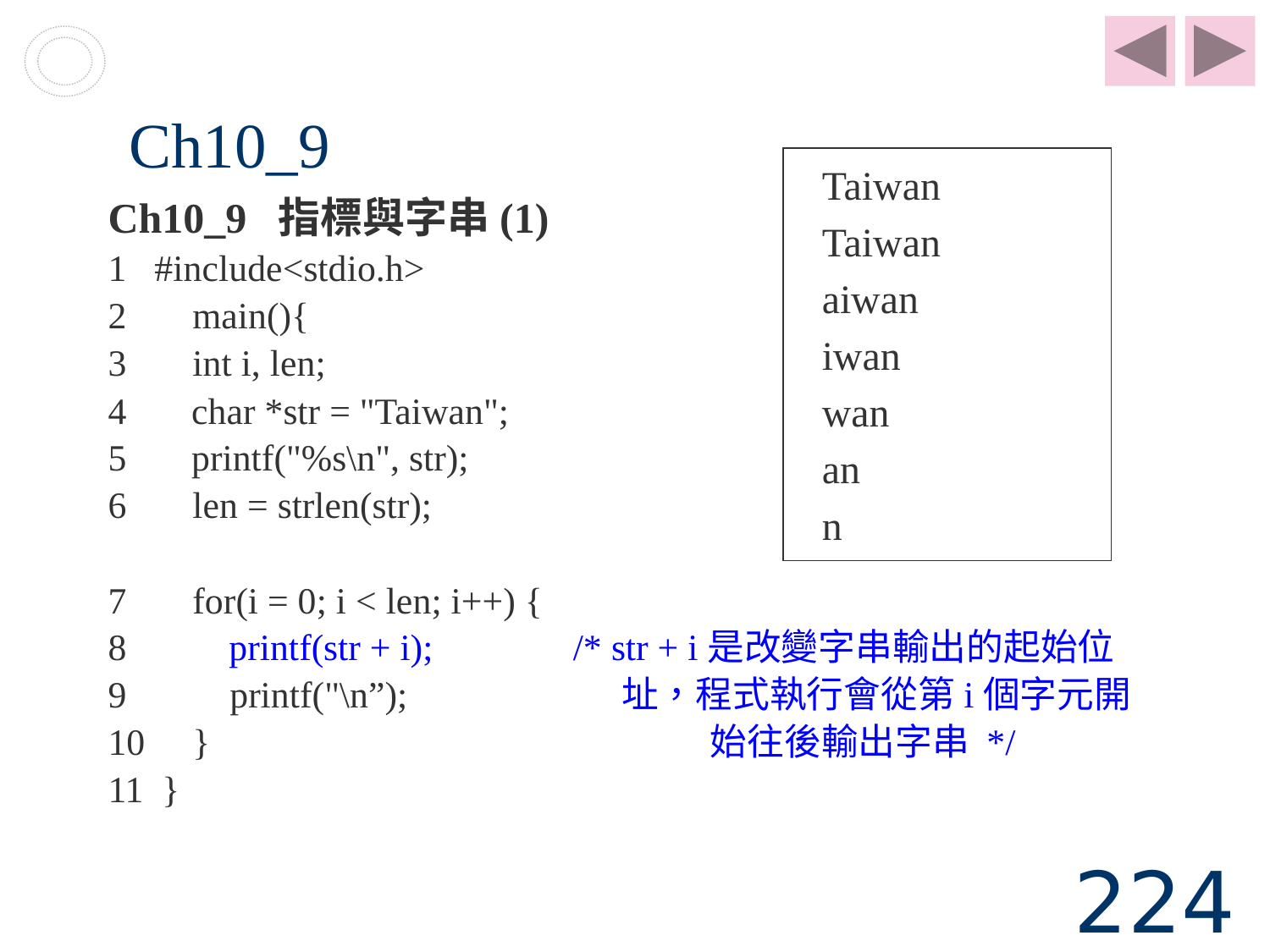

# Ch10_9
Taiwan
Taiwan
aiwan
iwan
wan
an
n
Ch10_9  指標與字串(1)
1   #include<stdio.h>
main(){
3	int i, len;
4       char *str = "Taiwan";
5       printf("%s\n", str);
6	len = strlen(str);

7	for(i = 0; i < len; i++) {
8           printf(str + i);               /* str + i是改變字串輸出的起始位
9	    printf("\n”);                      址，程式執行會從第i個字元開
10	}	                                         始往後輸出字串 */
11  }
224